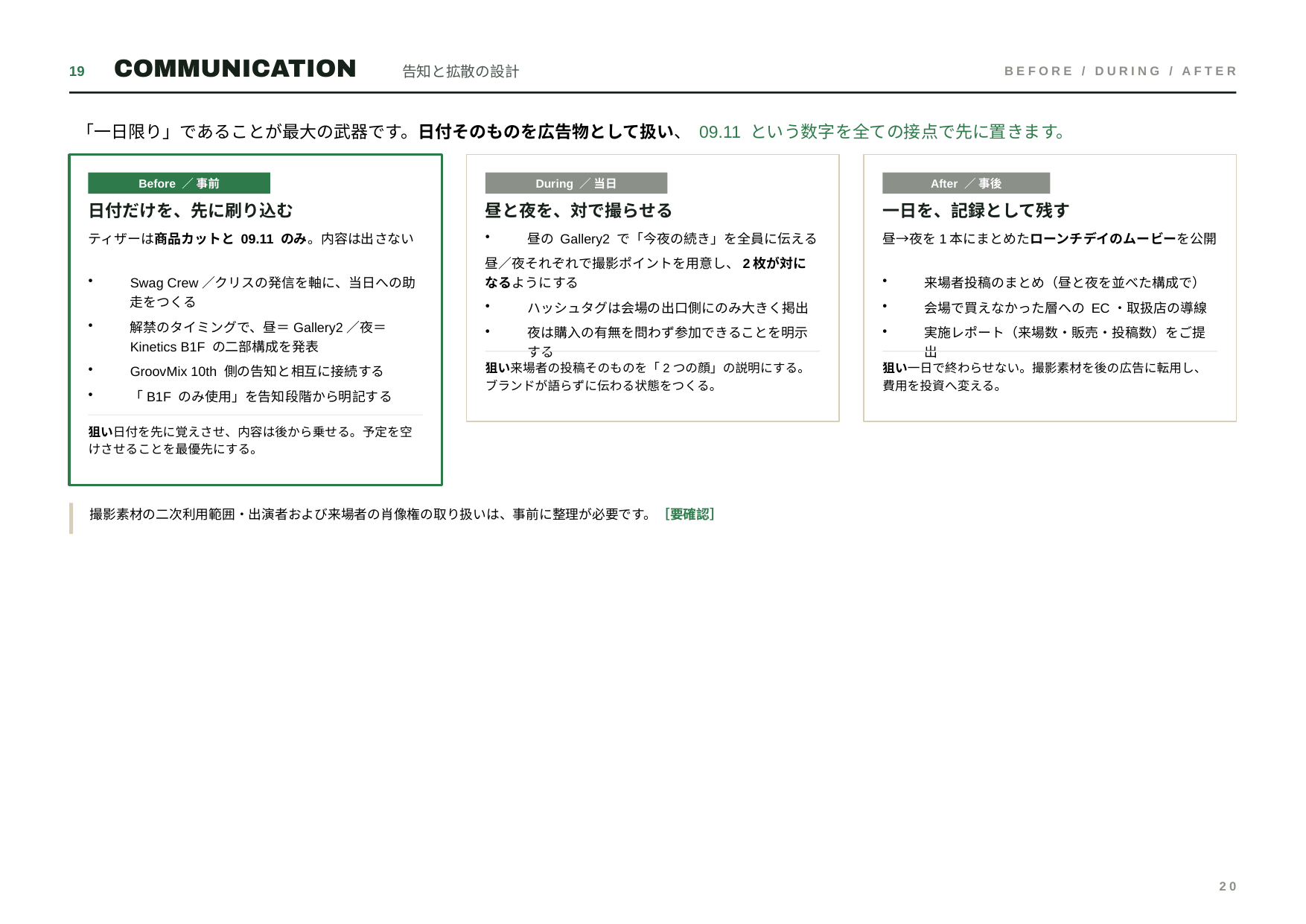

COMMUNICATION
19
告知と拡散の設計
BEFORE / DURING / AFTER

 「一日限り」であることが最大の武器です。日付そのものを広告物として扱い、 09.11 という数字を全ての接点で先に置きます。

Before ／ 事前

During ／ 当日

After ／ 事後
日付だけを、先に刷り込む
昼と夜を、対で撮らせる
一日を、記録として残す
ティザーは商品カットと 09.11 のみ。内容は出さない
昼の Gallery2 で「今夜の続き」を全員に伝える
昼→夜を1本にまとめたローンチデイのムービーを公開
昼／夜それぞれで撮影ポイントを用意し、2枚が対になるようにする
Swag Crew／クリスの発信を軸に、当日への助走をつくる
来場者投稿のまとめ（昼と夜を並べた構成で）
ハッシュタグは会場の出口側にのみ大きく掲出
会場で買えなかった層への EC・取扱店の導線
解禁のタイミングで、昼＝Gallery2／夜＝Kinetics B1F の二部構成を発表
夜は購入の有無を問わず参加できることを明示する
実施レポート（来場数・販売・投稿数）をご提出

狙い来場者の投稿そのものを「2つの顔」の説明にする。ブランドが語らずに伝わる状態をつくる。
狙い一日で終わらせない。撮影素材を後の広告に転用し、費用を投資へ変える。
GroovMix 10th 側の告知と相互に接続する
「B1F のみ使用」を告知段階から明記する

狙い日付を先に覚えさせ、内容は後から乗せる。予定を空けさせることを最優先にする。

 撮影素材の二次利用範囲・出演者および来場者の肖像権の取り扱いは、事前に整理が必要です。［要確認］
20